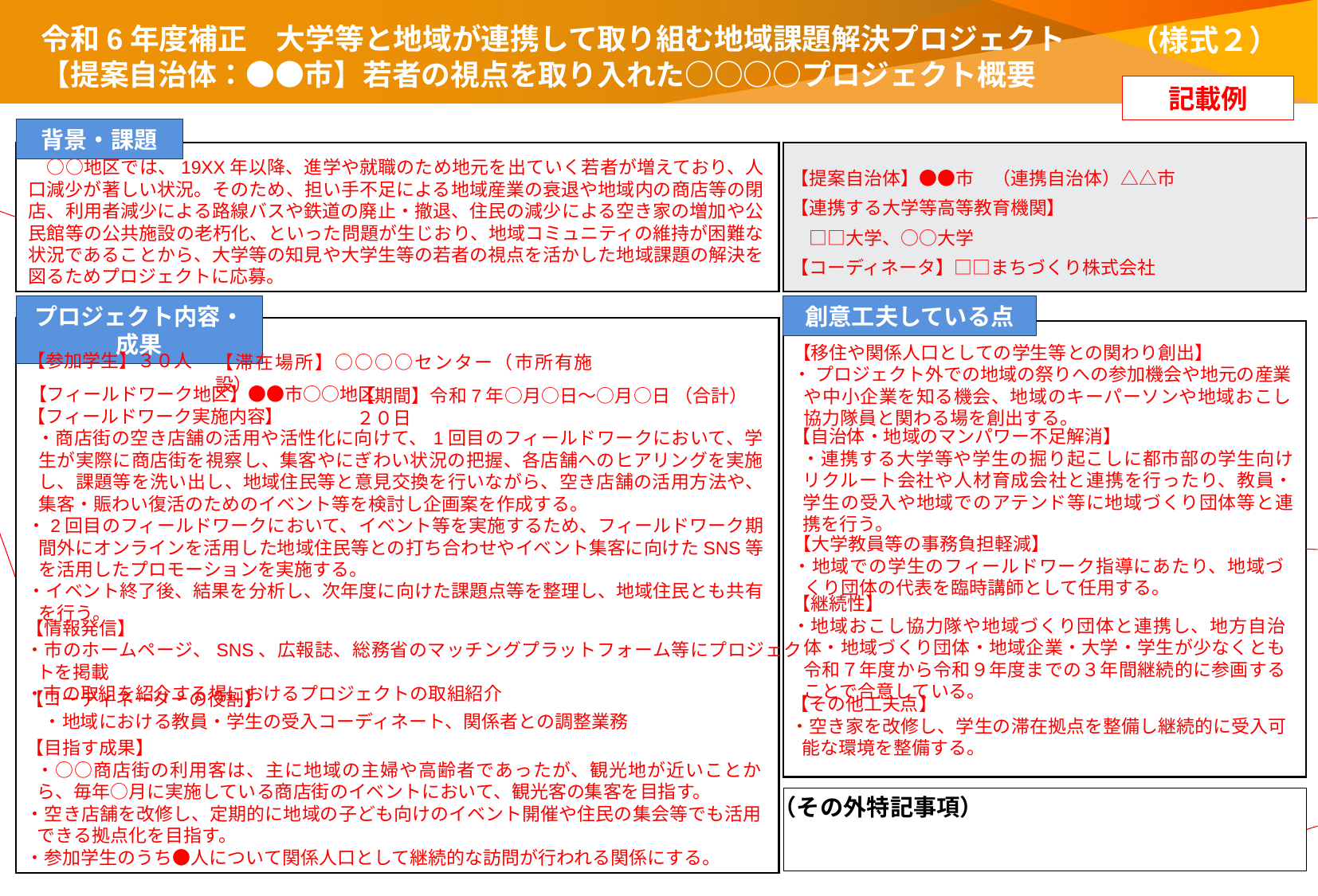

令和6年度補正　大学等と地域が連携して取り組む地域課題解決プロジェクト
【提案自治体：●●市】若者の視点を取り入れた○○○○プロジェクト概要
（様式２）
記載例
○複数自治体と連携する場合には、【連携自治体】という項目を追記し、記載
○複数大学と連携する場合には、複数記載
○学生団体と連携する場合には、【学生団体】△△大学まちづくり研究会、といった形で記載
背景・課題

○R6企画提案書の「1 プロジェクトの概要」の背景、地域課題で記載した内容のポイントをわかりやすく記載
　○○地区では、19XX年以降、進学や就職のため地元を出ていく若者が増えており、人口減少が著しい状況。そのため、担い手不足による地域産業の衰退や地域内の商店等の閉店、利用者減少による路線バスや鉄道の廃止・撤退、住民の減少による空き家の増加や公民館等の公共施設の老朽化、といった問題が生じおり、地域コミュニティの維持が困難な状況であることから、大学等の知見や大学生等の若者の視点を活かした地域課題の解決を図るためプロジェクトに応募。

【提案自治体】●●市　（連携自治体）△△市
【連携する大学等高等教育機関】
　□□大学、○○大学
【コーディネータ】□□まちづくり株式会社
創意工夫している点

プロジェクト内容・成果

【参加学生】３０人
【滞在場所】○○○○センター（市所有施設）
【フィールドワーク地区】●●市○○地区
【期間】令和7年○月○日～○月○日 （合計）２０日
【フィールドワーク実施内容】
 ・商店街の空き店舗の活用や活性化に向けて、1回目のフィールドワークにおいて、学生が実際に商店街を視察し、集客やにぎわい状況の把握、各店舗へのヒアリングを実施し、課題等を洗い出し、地域住民等と意見交換を行いながら、空き店舗の活用方法や、集客・賑わい復活のためのイベント等を検討し企画案を作成する。
・2回目のフィールドワークにおいて、イベント等を実施するため、フィールドワーク期間外にオンラインを活用した地域住民等との打ち合わせやイベント集客に向けたSNS等を活用したプロモーションを実施する。
・イベント終了後、結果を分析し、次年度に向けた課題点等を整理し、地域住民とも共有を行う。
【コーディネーターの役割】
　・地域における教員・学生の受入コーディネート、関係者との調整業務
【目指す成果】
 ・○○商店街の利用客は、主に地域の主婦や高齢者であったが、観光地が近いことから、毎年○月に実施している商店街のイベントにおいて、観光客の集客を目指す。
・空き店舗を改修し、定期的に地域の子ども向けのイベント開催や住民の集会等でも活用できる拠点化を目指す。
・参加学生のうち●人について関係人口として継続的な訪問が行われる関係にする。
【情報発信】
・市のホームページ、SNS、広報誌、総務省のマッチングプラットフォーム等にプロジェクトを掲載
・市の取組を紹介する場におけるプロジェクトの取組紹介
○R6企画提案書の「2 プロジェクトの具体的内容」ををわかりやすく記載
【移住や関係人口としての学生等との関わり創出】
・ プロジェクト外での地域の祭りへの参加機会や地元の産業や中小企業を知る機会、地域のキーパーソンや地域おこし協力隊員と関わる場を創出する。
【自治体・地域のマンパワー不足解消】
 ・連携する大学等や学生の掘り起こしに都市部の学生向けリクルート会社や人材育成会社と連携を行ったり、教員・学生の受入や地域でのアテンド等に地域づくり団体等と連携を行う。
【大学教員等の事務負担軽減】
・地域での学生のフィールドワーク指導にあたり、地域づくり団体の代表を臨時講師として任用する。
○R6企画提案書の「創意工夫の取組内容」ををわかりやすく記載
【継続性】
・地域おこし協力隊や地域づくり団体と連携し、地方自治体・地域づくり団体・地域企業・大学・学生が少なくとも令和７年度から令和９年度までの３年間継続的に参画することで合意している。
【その他工夫点】
・空き家を改修し、学生の滞在拠点を整備し継続的に受入可能な環境を整備する。
○提案プロジェクトにおいて、本事業以外の国や県等の補助金・交付金等の特別財源等を活用する場合、当該項目に記載
○提案自治体において一財での予算措置をしている場合には、事業名・予算額を記載
（その外特記事項）